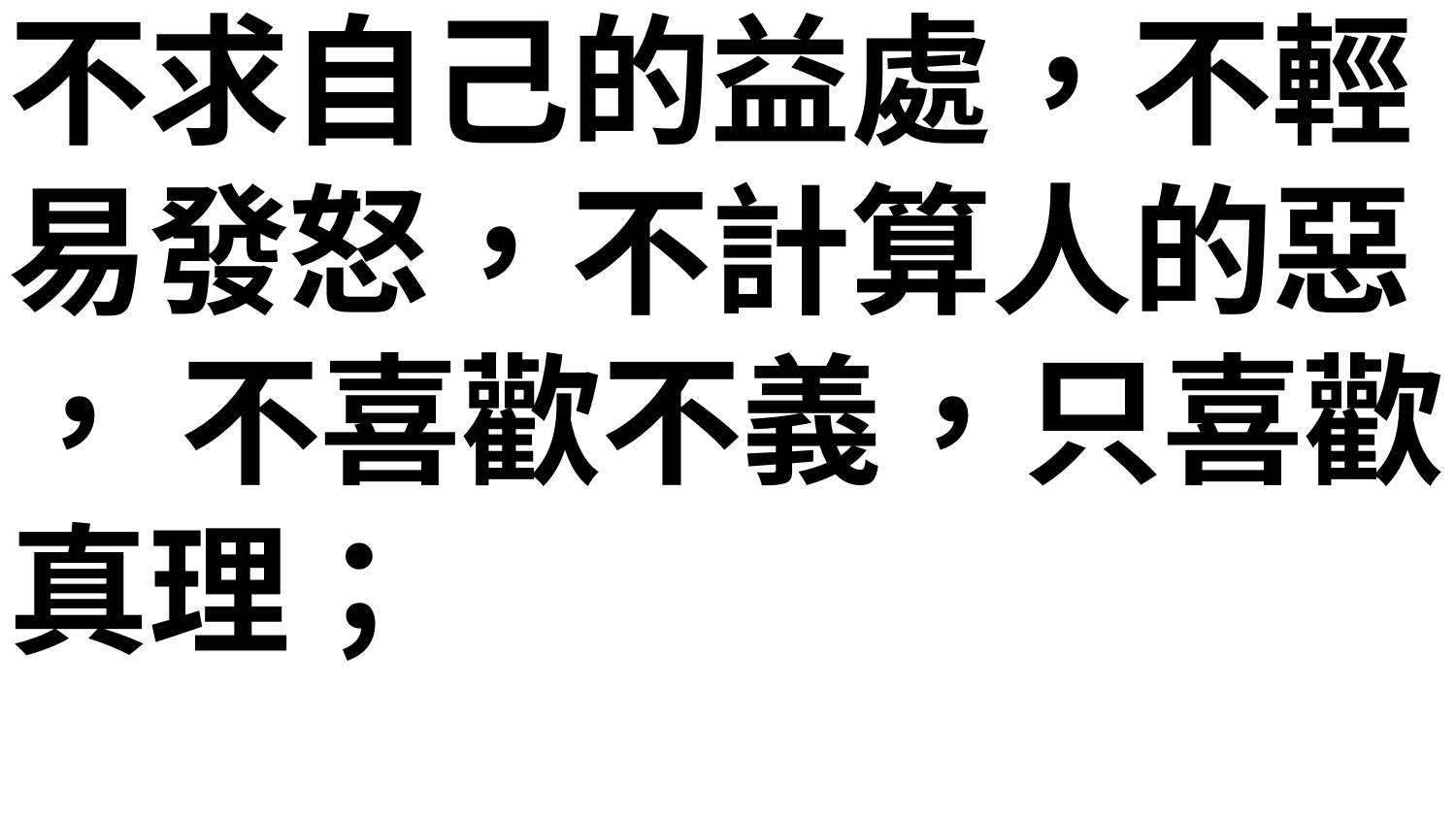

不求自己的益處，不輕易發怒，不計算人的惡
， 不喜歡不義，只喜歡真理；

凡事包容，凡事相信，凡事盼望，凡事忍耐。 8 愛是永不止息。